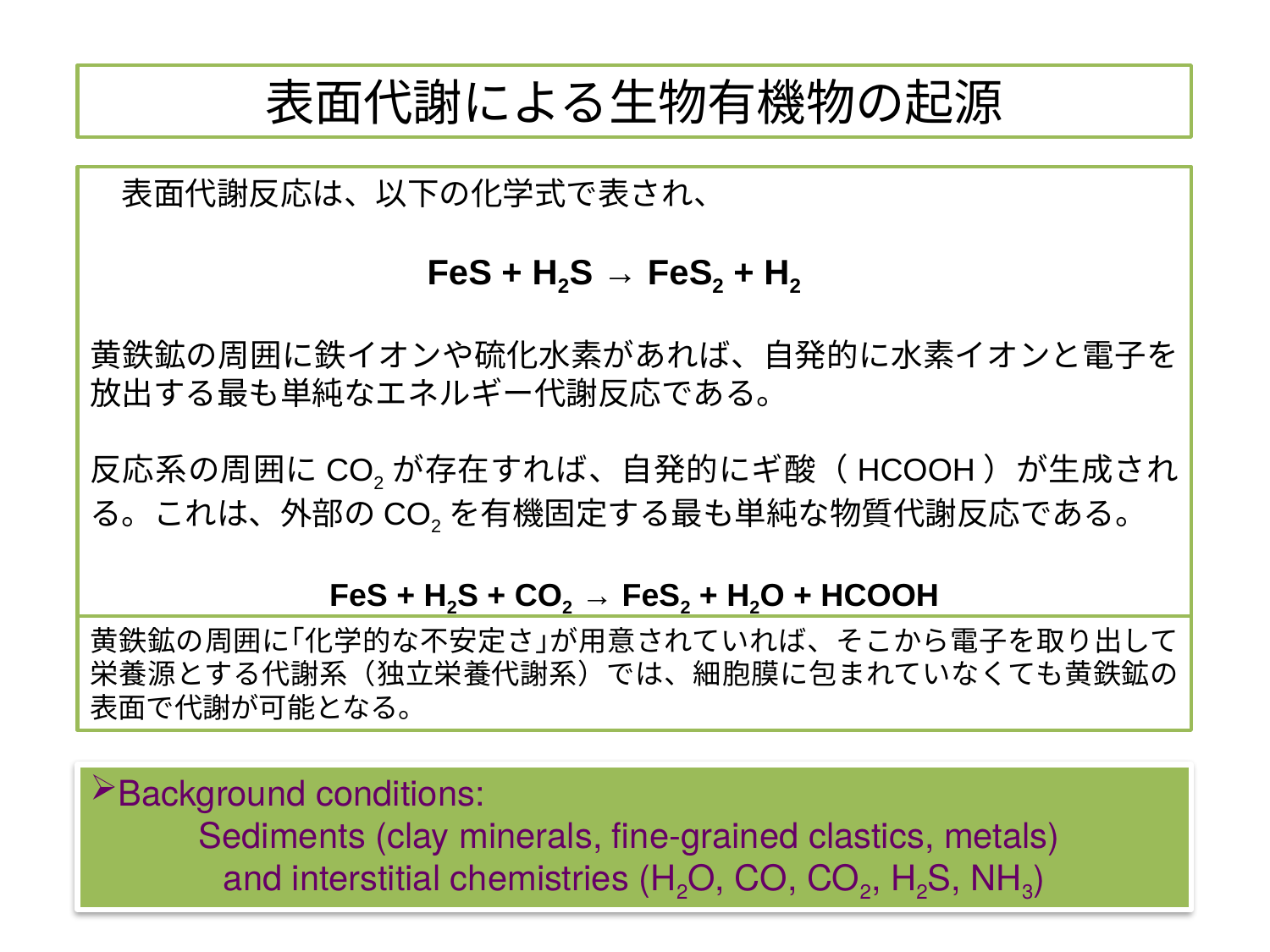

表面代謝による生物有機物の起源
　表面代謝反応は、以下の化学式で表され、

FeS + H2S → FeS2 + H2

黄鉄鉱の周囲に鉄イオンや硫化水素があれば、自発的に水素イオンと電子を放出する最も単純なエネルギー代謝反応である。

反応系の周囲にCO2が存在すれば、自発的にギ酸（HCOOH）が生成される。これは、外部のCO2を有機固定する最も単純な物質代謝反応である。

FeS + H2S + CO2 → FeS2 + H2O + HCOOH
黄鉄鉱の周囲に｢化学的な不安定さ｣が用意されていれば、そこから電子を取り出して栄養源とする代謝系（独立栄養代謝系）では、細胞膜に包まれていなくても黄鉄鉱の表面で代謝が可能となる。
Background conditions:
Sediments (clay minerals, fine-grained clastics, metals)
and interstitial chemistries (H2O, CO, CO2, H2S, NH3)